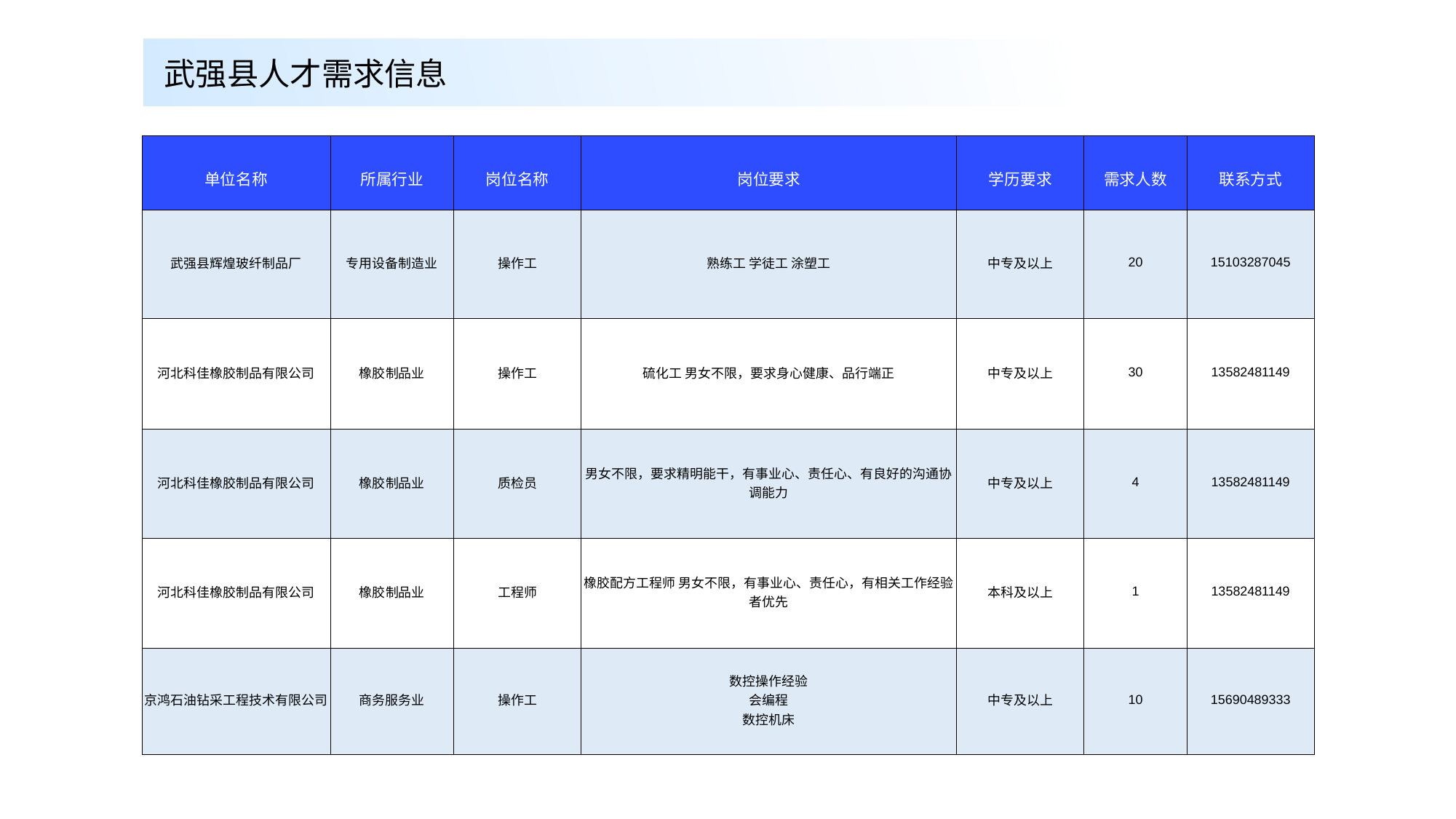

武强县人才需求信息
| 单位名称 | 所属行业 | 岗位名称 | 岗位要求 | 学历要求 | 需求人数 | 联系方式 |
| --- | --- | --- | --- | --- | --- | --- |
| 武强县辉煌玻纤制品厂 | 专用设备制造业 | 操作工 | 熟练工 学徒工 涂塑工 | 中专及以上 | 20 | 15103287045 |
| 河北科佳橡胶制品有限公司 | 橡胶制品业 | 操作工 | 硫化工 男女不限，要求身心健康、品行端正 | 中专及以上 | 30 | 13582481149 |
| 河北科佳橡胶制品有限公司 | 橡胶制品业 | 质检员 | 男女不限，要求精明能干，有事业心、责任心、有良好的沟通协调能力 | 中专及以上 | 4 | 13582481149 |
| 河北科佳橡胶制品有限公司 | 橡胶制品业 | 工程师 | 橡胶配方工程师 男女不限，有事业心、责任心，有相关工作经验者优先 | 本科及以上 | 1 | 13582481149 |
| 京鸿石油钻采工程技术有限公司 | 商务服务业 | 操作工 | 数控操作经验 会编程 数控机床 | 中专及以上 | 10 | 15690489333 |
32